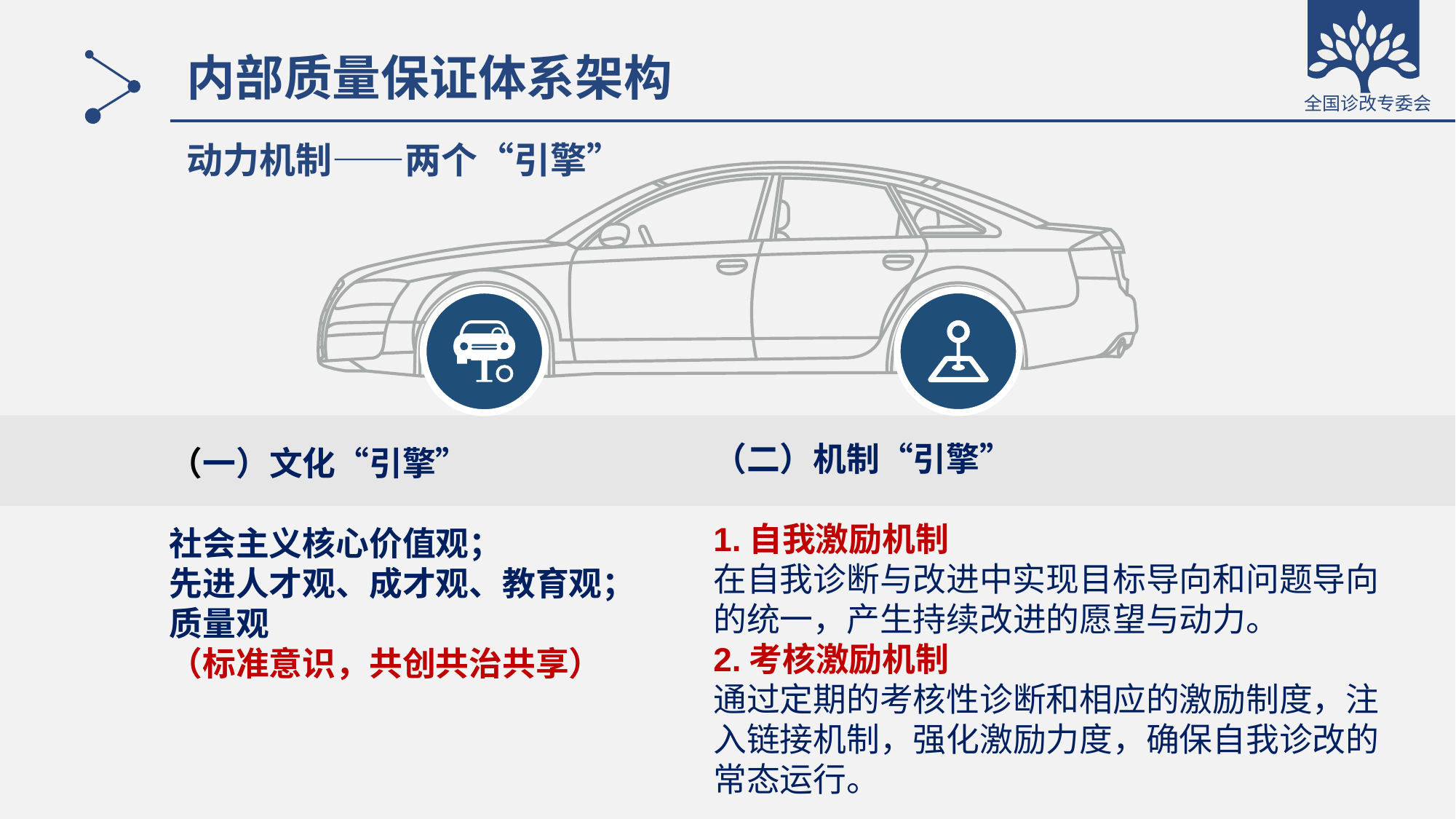

# 内部质量保证体系架构
动力机制——两个“引擎”

（二）机制“引擎”

1.自我激励机制
在自我诊断与改进中实现目标导向和问题导向的统一，产生持续改进的愿望与动力。
2.考核激励机制
通过定期的考核性诊断和相应的激励制度，注入链接机制，强化激励力度，确保自我诊改的常态运行。
（一）文化“引擎”

社会主义核心价值观；
先进人才观、成才观、教育观；
质量观
（标准意识，共创共治共享）